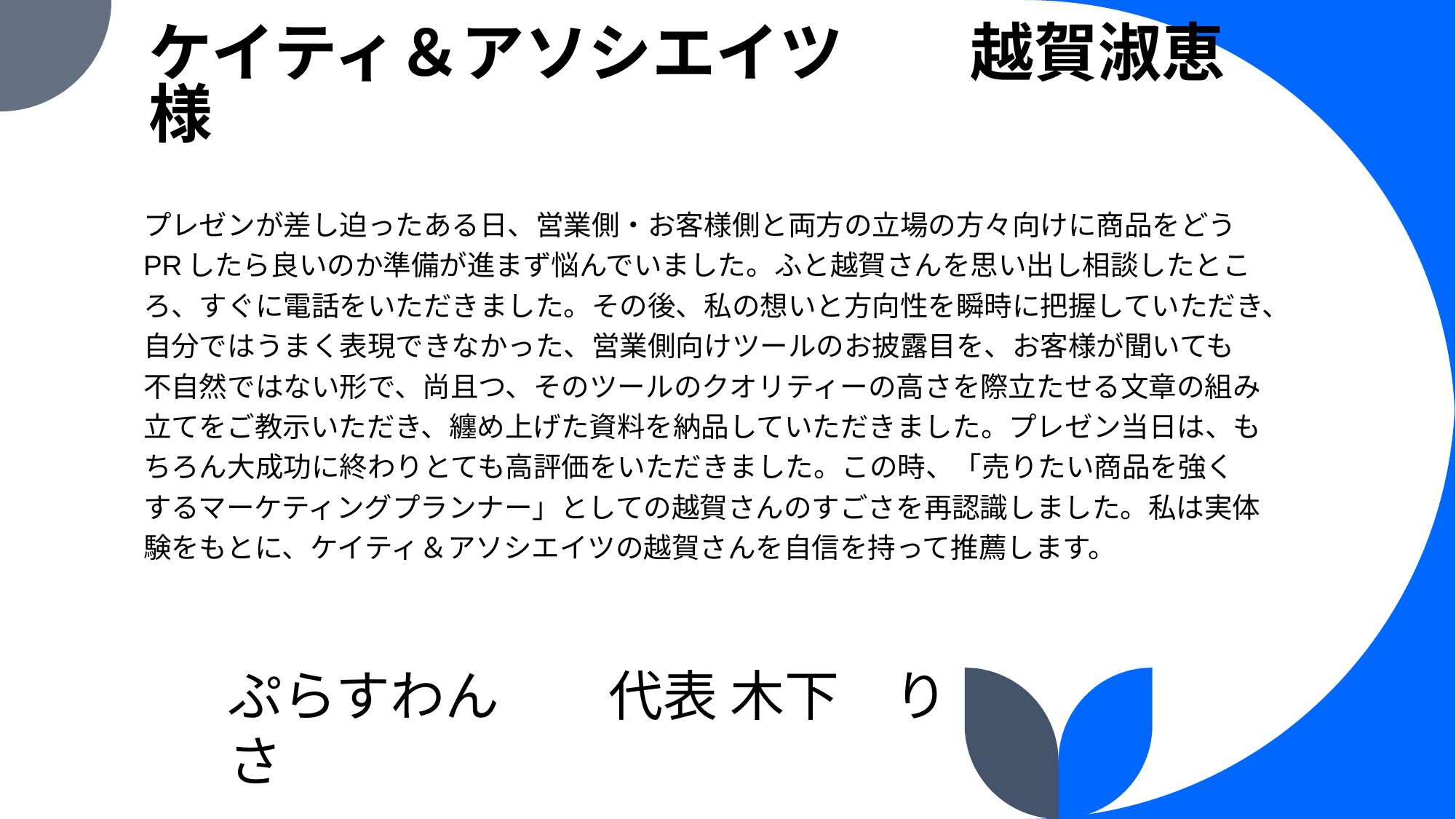

# ケイティ＆アソシエイツ　　越賀淑恵　様
プレゼンが差し迫ったある日、営業側・お客様側と両方の立場の方々向けに商品をどうPRしたら良いのか準備が進まず悩んでいました。ふと越賀さんを思い出し相談したところ、すぐに電話をいただきました。その後、私の想いと方向性を瞬時に把握していただき、自分ではうまく表現できなかった、営業側向けツールのお披露目を、お客様が聞いても不自然ではない形で、尚且つ、そのツールのクオリティーの高さを際立たせる文章の組み立てをご教示いただき、纏め上げた資料を納品していただきました。プレゼン当日は、もちろん大成功に終わりとても高評価をいただきました。この時、「売りたい商品を強くするマーケティングプランナー」としての越賀さんのすごさを再認識しました。私は実体験をもとに、ケイティ＆アソシエイツの越賀さんを自信を持って推薦します。
ぷらすわん　　代表 木下　りさ